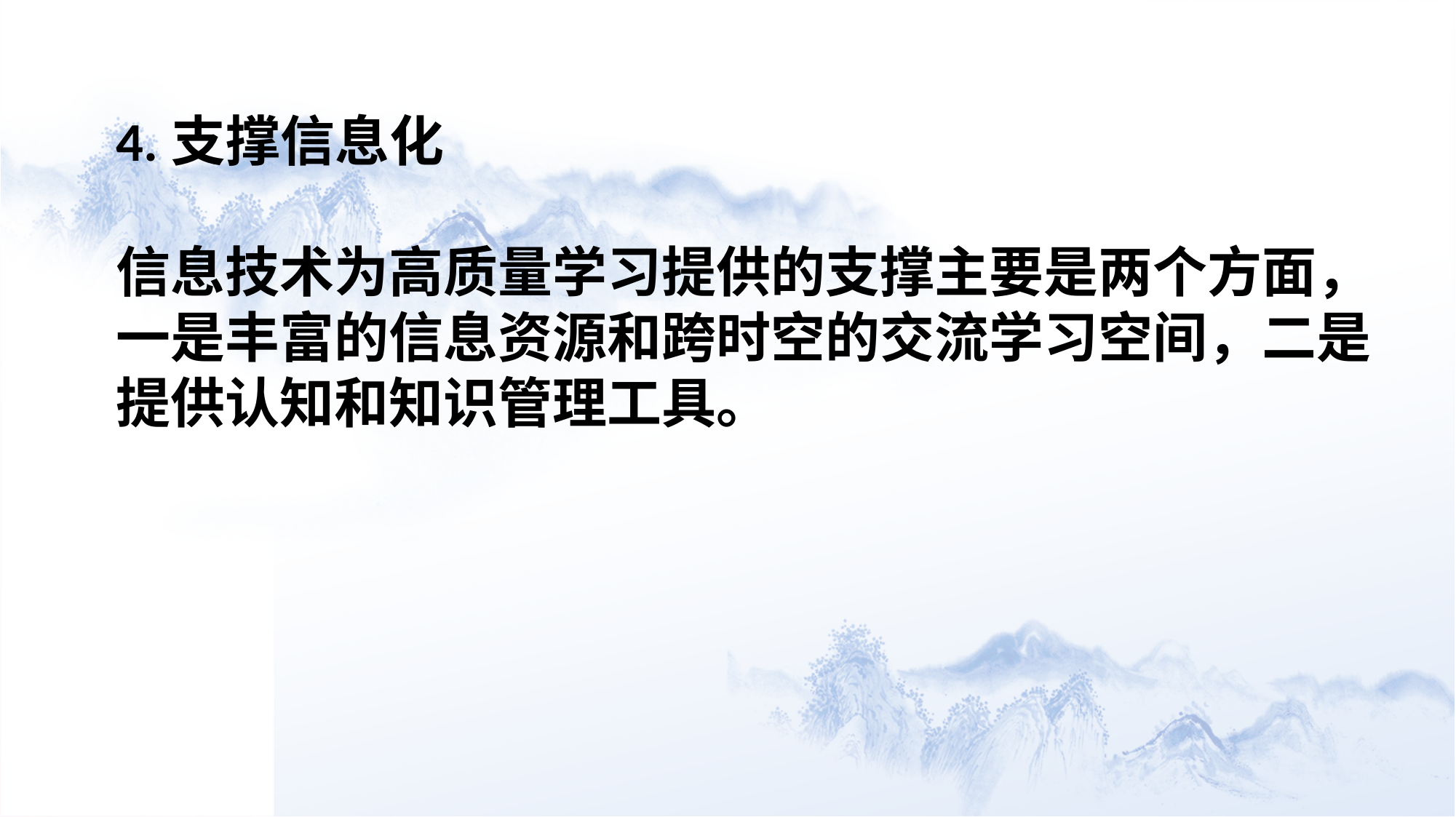

4.支撑信息化

信息技术为高质量学习提供的支撑主要是两个方面，一是丰富的信息资源和跨时空的交流学习空间，二是提供认知和知识管理工具。